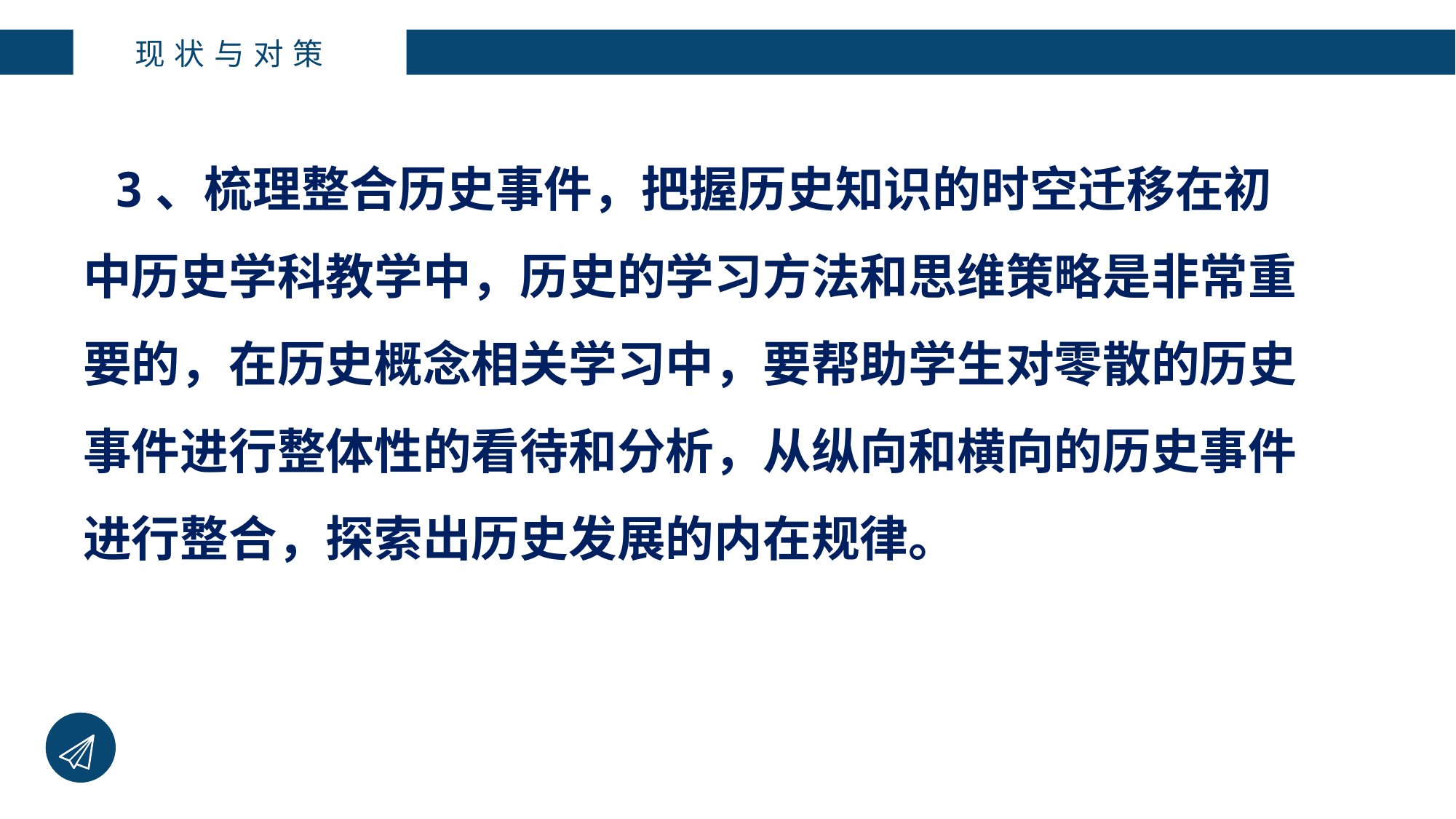

现状与对策

3、梳理整合历史事件，把握历史知识的时空迁移在初中历史学科教学中，历史的学习方法和思维策略是非常重要的，在历史概念相关学习中，要帮助学生对零散的历史事件进行整体性的看待和分析，从纵向和横向的历史事件进行整合，探索出历史发展的内在规律。

Add your text here. Add your text here.